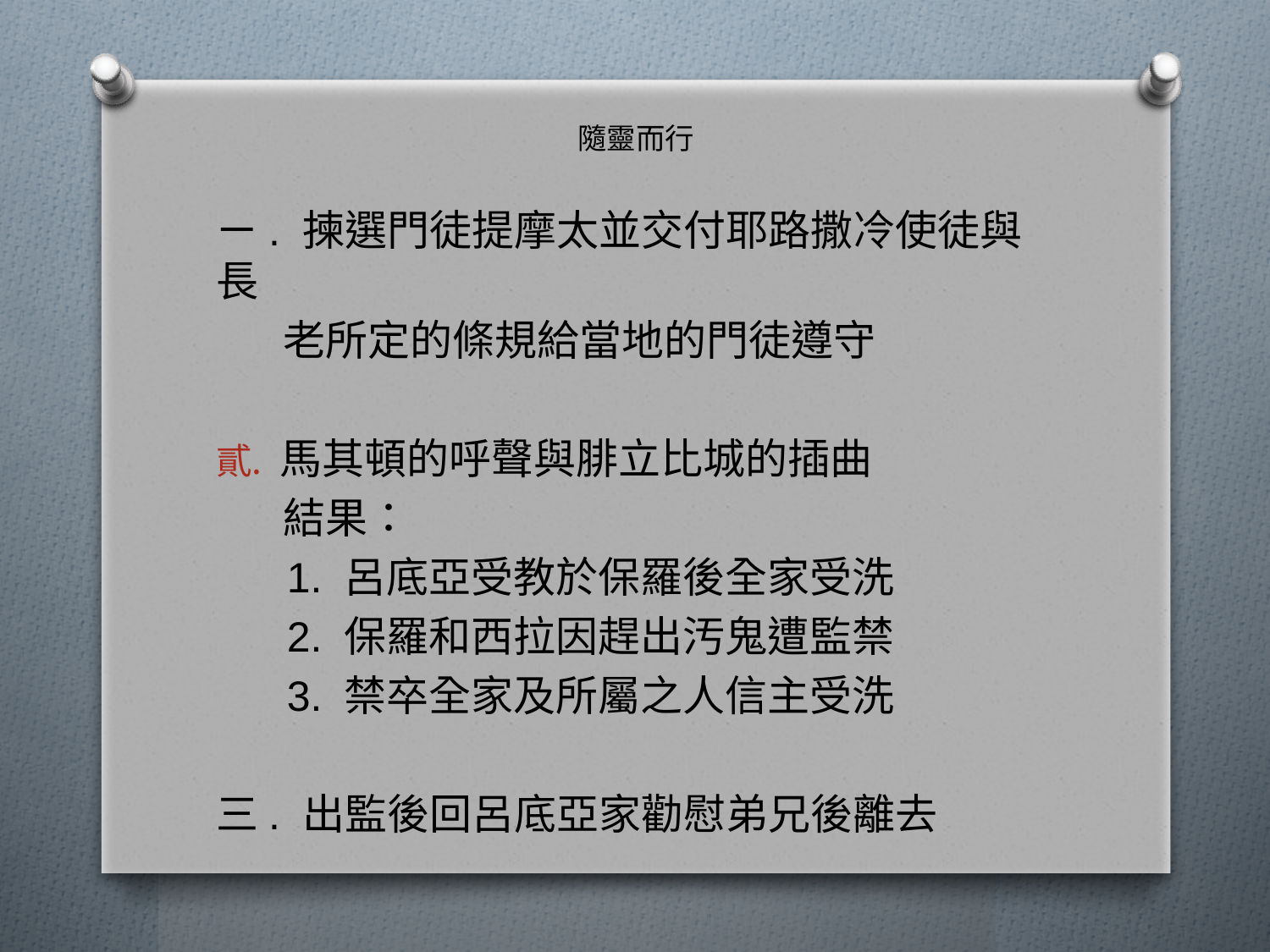

# 隨靈而行
ㄧ. 揀選門徒提摩太並交付耶路撒冷使徒與長
      老所定的條規給當地的門徒遵守

馬其頓的呼聲與腓立比城的插曲
      結果：
      1. 呂底亞受教於保羅後全家受洗
      2. 保羅和西拉因趕出汚鬼遭監禁
      3. 禁卒全家及所屬之人信主受洗

三. 出監後回呂底亞家勸慰弟兄後離去